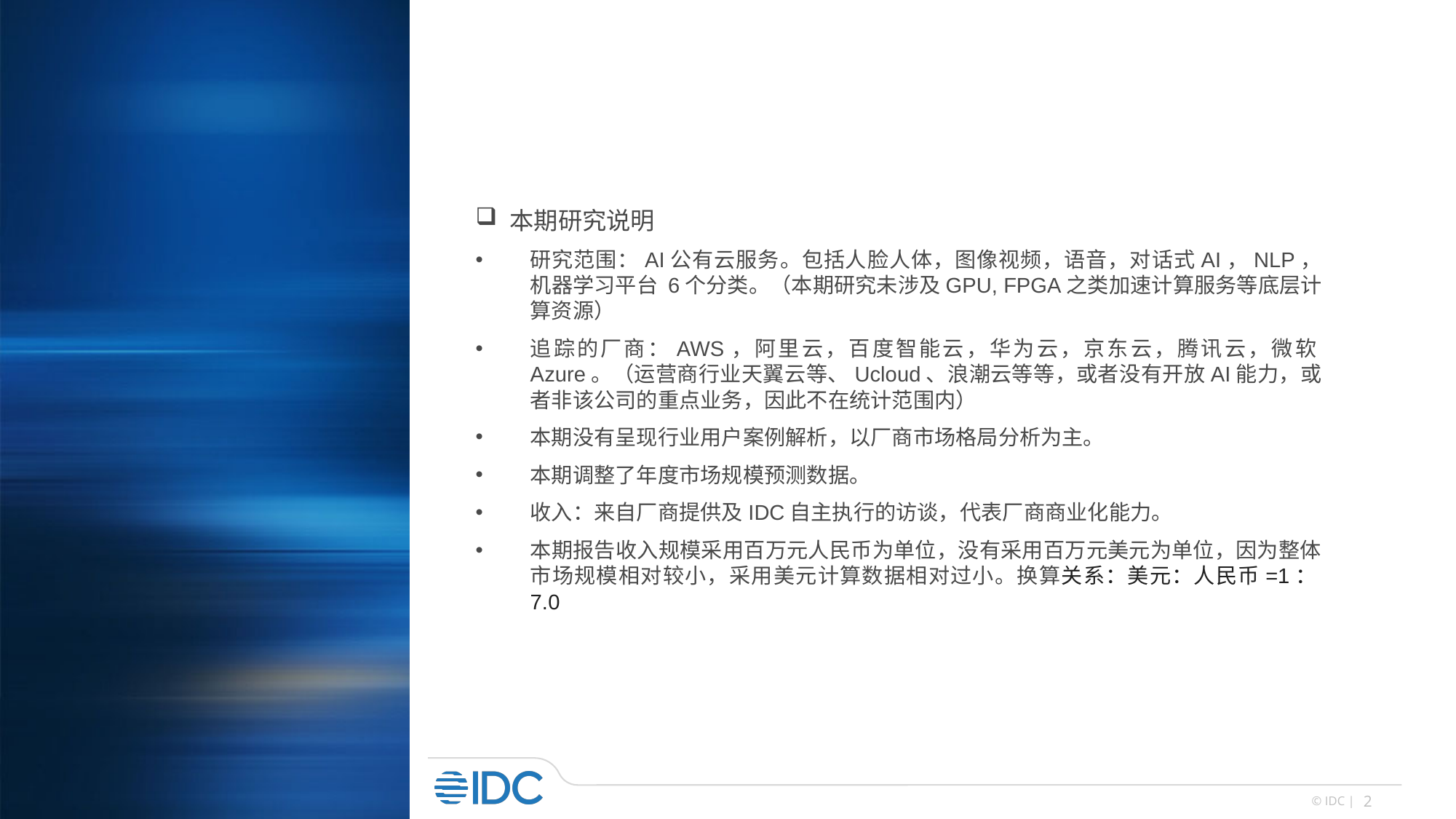

本期研究说明
研究范围：AI公有云服务。包括人脸人体，图像视频，语音，对话式AI，NLP，机器学习平台 6个分类。（本期研究未涉及GPU, FPGA之类加速计算服务等底层计算资源）
追踪的厂商：AWS，阿里云，百度智能云，华为云，京东云，腾讯云，微软Azure。（运营商行业天翼云等、Ucloud、浪潮云等等，或者没有开放AI能力，或者非该公司的重点业务，因此不在统计范围内）
本期没有呈现行业用户案例解析，以厂商市场格局分析为主。
本期调整了年度市场规模预测数据。
收入：来自厂商提供及IDC自主执行的访谈，代表厂商商业化能力。
本期报告收入规模采用百万元人民币为单位，没有采用百万元美元为单位，因为整体市场规模相对较小，采用美元计算数据相对过小。换算关系：美元：人民币=1：7.0